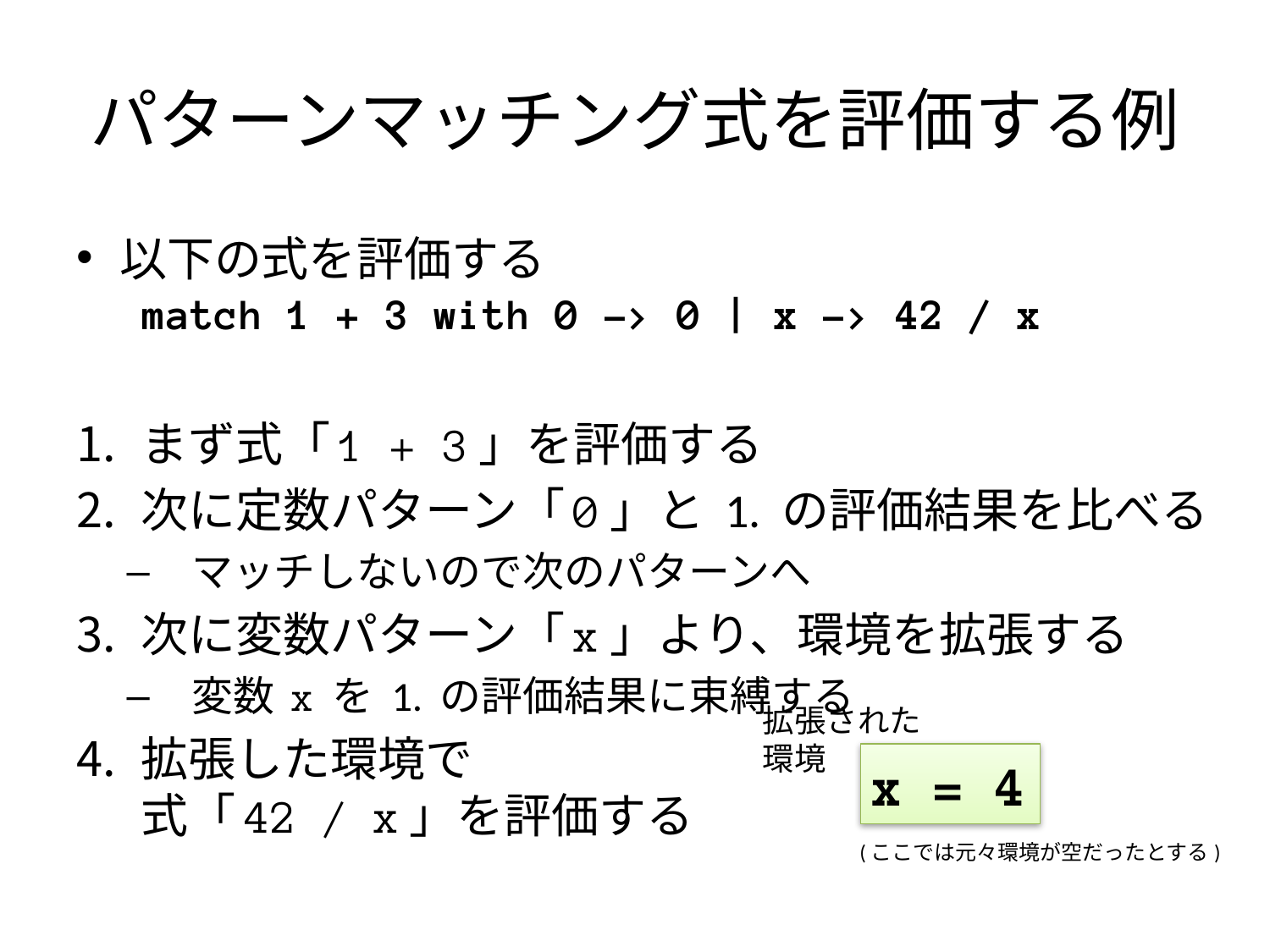

# パターンマッチング式を評価する例
以下の式を評価する
  match 1 + 3 with 0 -> 0 | x -> 42 / x

まず式「1 + 3」を評価する
次に定数パターン「0」と 1. の評価結果を比べる
マッチしないので次のパターンへ
次に変数パターン「x」より、環境を拡張する
変数 x を 1. の評価結果に束縛する
拡張した環境で
式「42 / x」を評価する
拡張された
環境
x = 4
(ここでは元々環境が空だったとする)